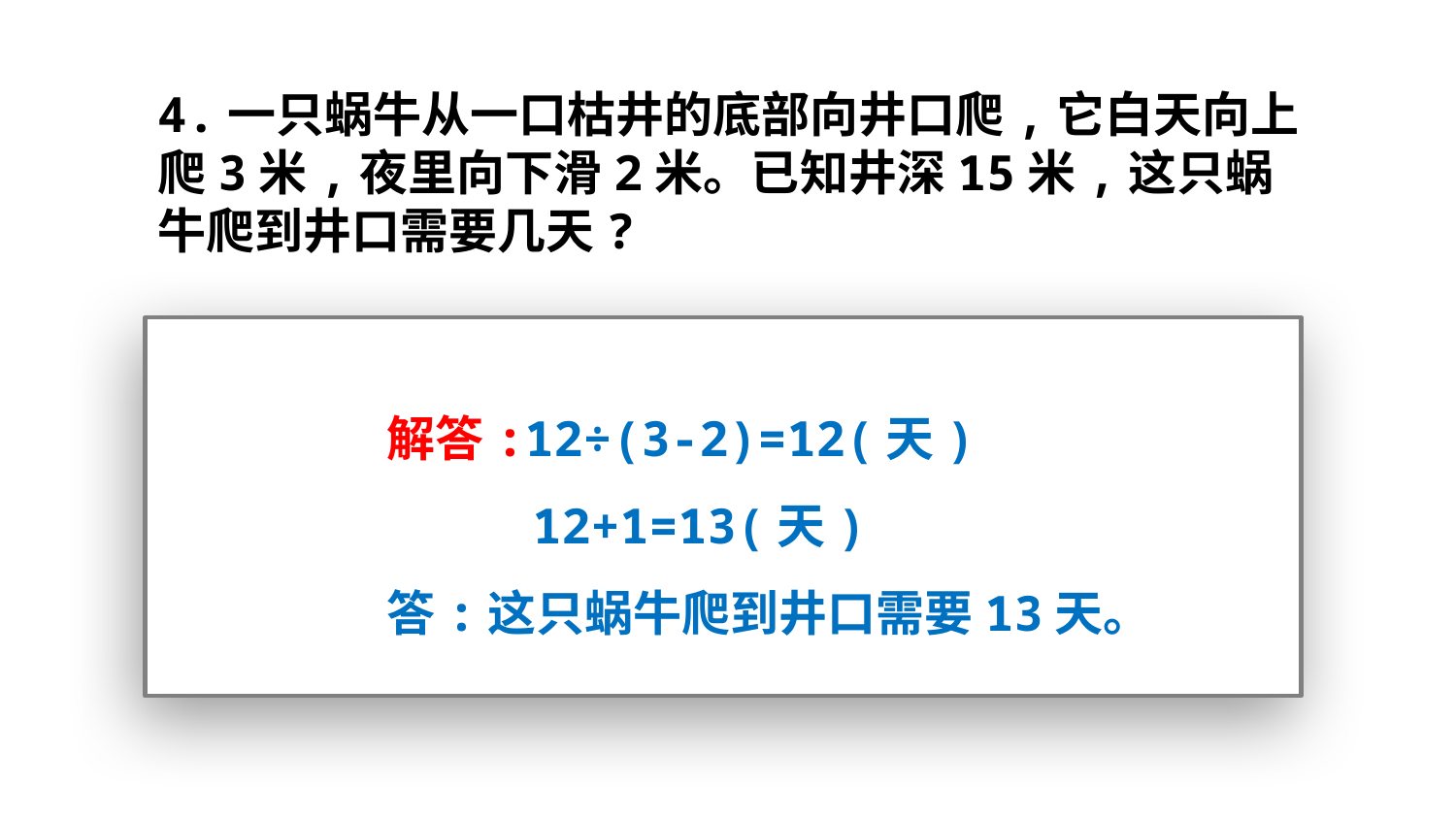

4.一只蜗牛从一口枯井的底部向井口爬,它白天向上爬3米,夜里向下滑2米。已知井深15米,这只蜗牛爬到井口需要几天?

解答:12÷(3-2)=12(天)
     12+1=13(天)
答:这只蜗牛爬到井口需要13天。